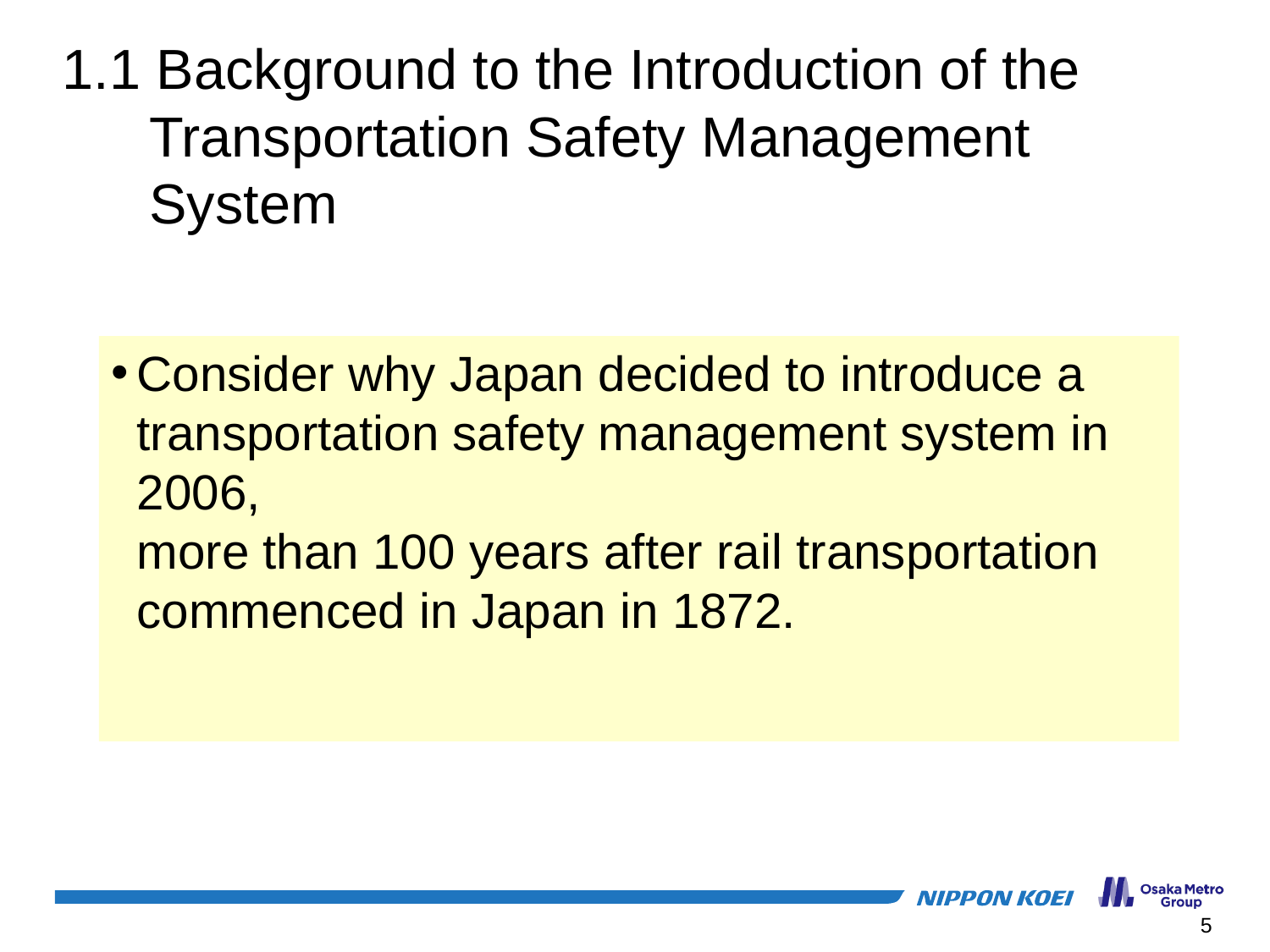

1.1 Background to the Introduction of the Transportation Safety Management System
福知山線脱線事故が契機だが、インフラのレベルが上がり、インフラによる事故は減少しているが、それらを扱う人のミス、すなわちヒューマンエラーが増えた。

鉄道輸送のみならず、空港や海運、自動車等のヒューマンエラーも多く発生。

個人のヒューマンエラーを防ぐためには組織としての体制作りが課題で、そのためには国が管理し、体制構築の管理をすべきため。
Consider why Japan decided to introduce a transportation safety management system in 2006,
more than 100 years after rail transportation commenced in Japan in 1872.

5